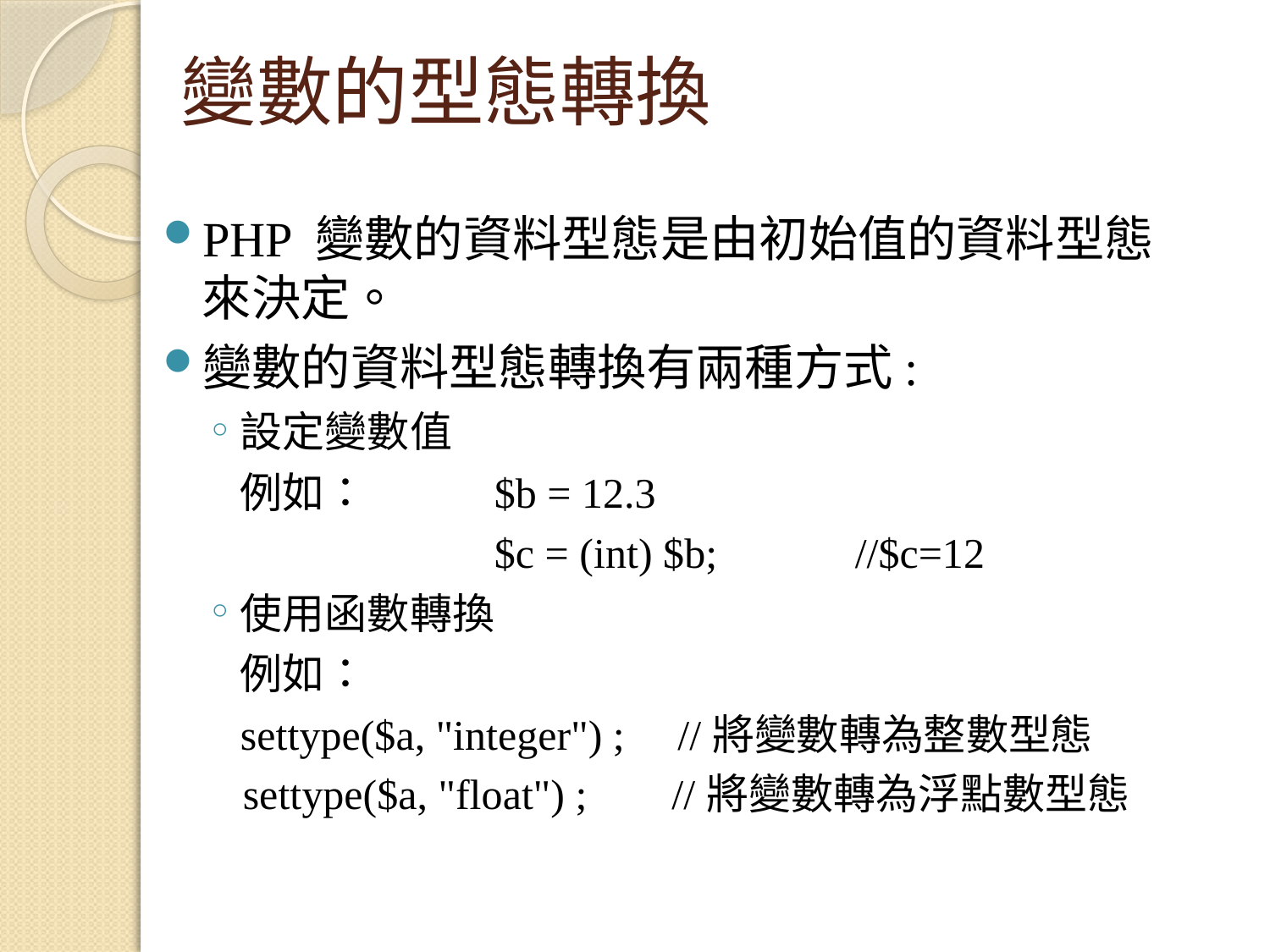

# 變數的型態轉換
PHP 變數的資料型態是由初始值的資料型態來決定。
變數的資料型態轉換有兩種方式:
設定變數值
	例如： 	$b = 12.3
  			$c = (int) $b;             //$c=12
使用函數轉換
	例如：
	settype($a, "integer") ;     //將變數轉為整數型態
settype($a, "float") ;        //將變數轉為浮點數型態